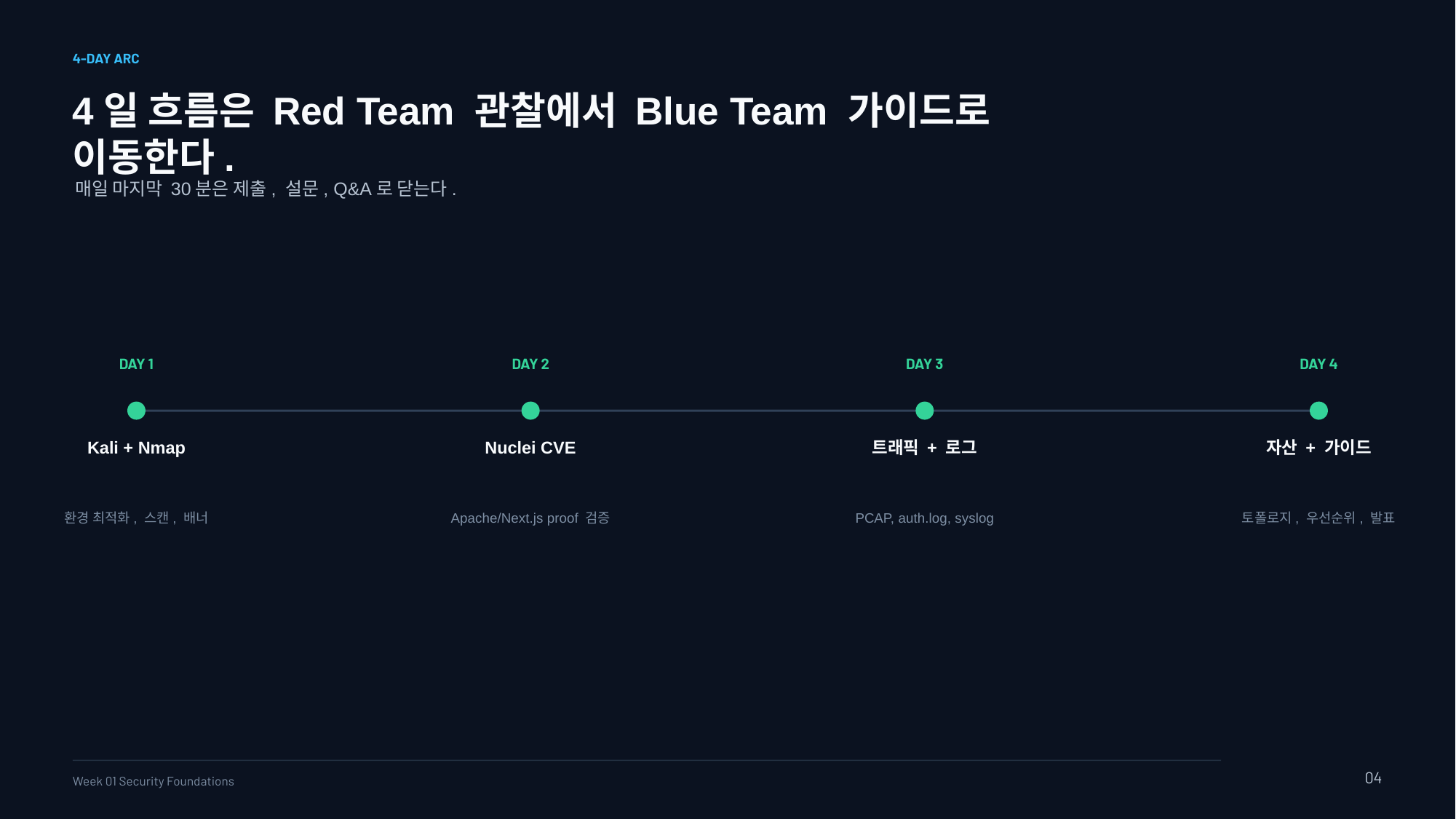

4-DAY ARC
4일 흐름은 Red Team 관찰에서 Blue Team 가이드로 이동한다.
매일 마지막 30분은 제출, 설문, Q&A로 닫는다.
DAY 1
DAY 2
DAY 3
DAY 4

Kali + Nmap
Nuclei CVE
트래픽 + 로그
자산 + 가이드
환경 최적화, 스캔, 배너
Apache/Next.js proof 검증
PCAP, auth.log, syslog
토폴로지, 우선순위, 발표

04
Week 01 Security Foundations